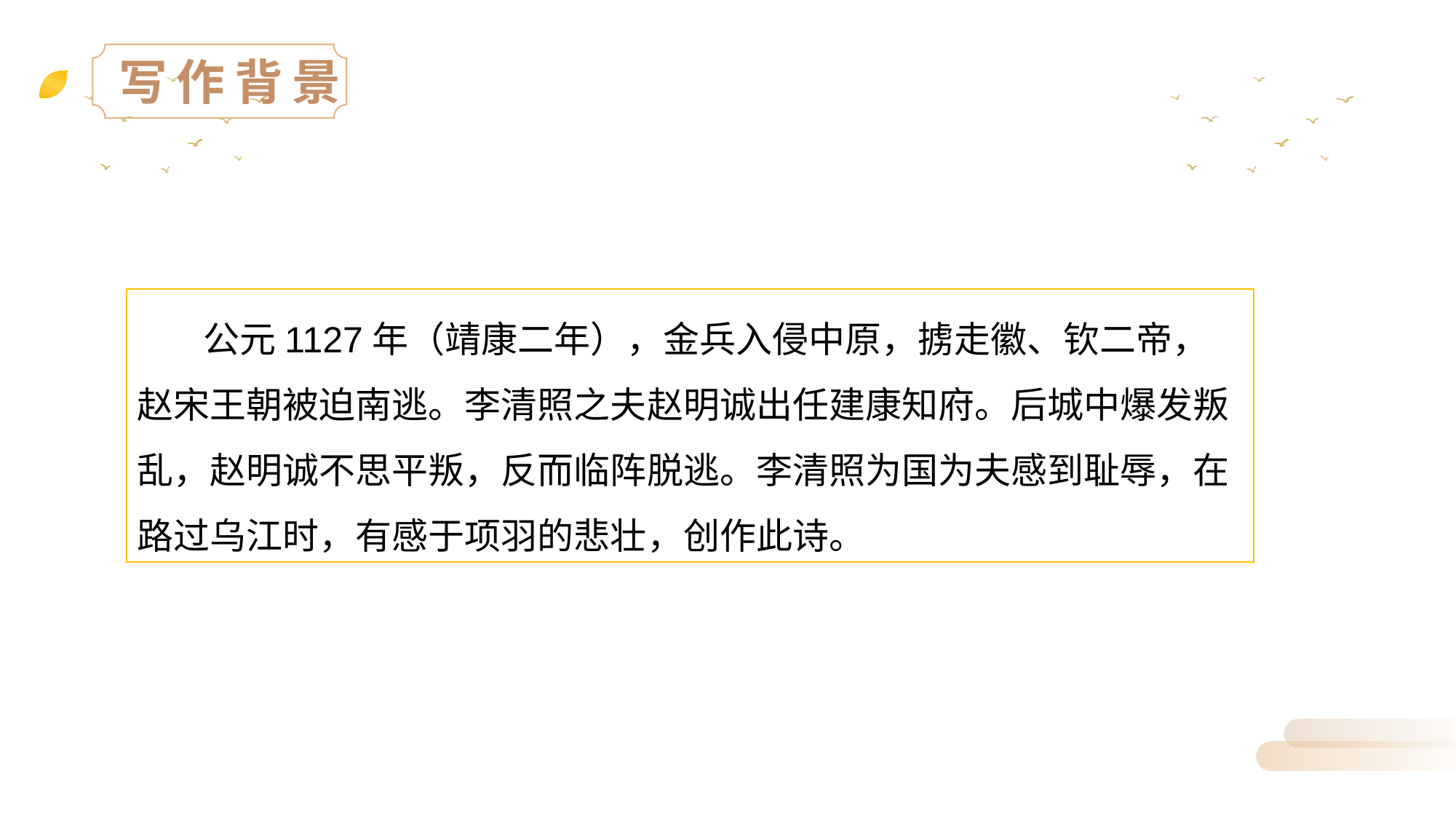

写作背景
       公元1127年（靖康二年），金兵入侵中原，掳走徽、钦二帝，赵宋王朝被迫南逃。李清照之夫赵明诚出任建康知府。后城中爆发叛乱，赵明诚不思平叛，反而临阵脱逃。李清照为国为夫感到耻辱，在路过乌江时，有感于项羽的悲壮，创作此诗。